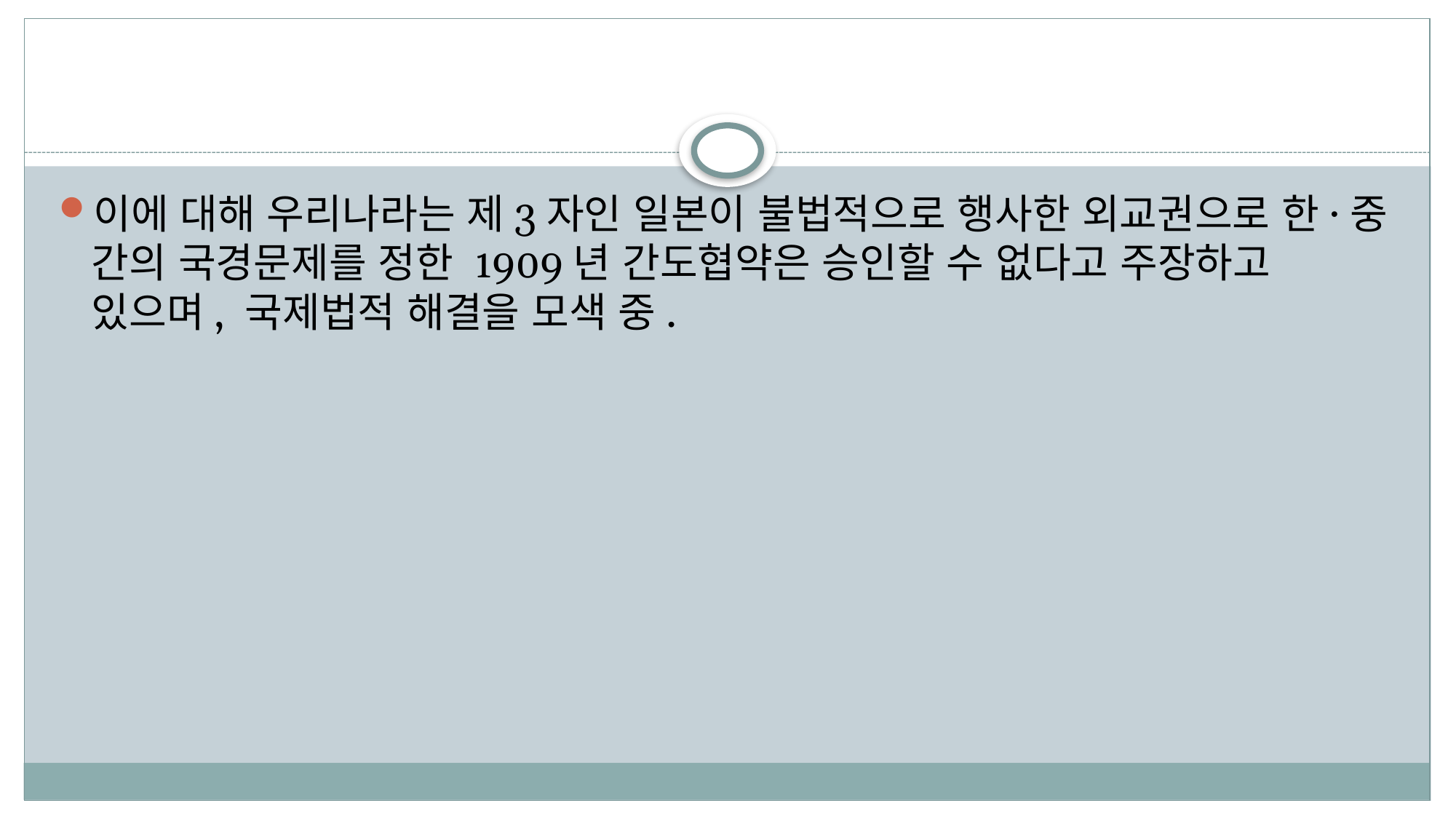

#
이에 대해 우리나라는 제3자인 일본이 불법적으로 행사한 외교권으로 한·중 간의 국경문제를 정한 1909년 간도협약은 승인할 수 없다고 주장하고 있으며, 국제법적 해결을 모색 중.